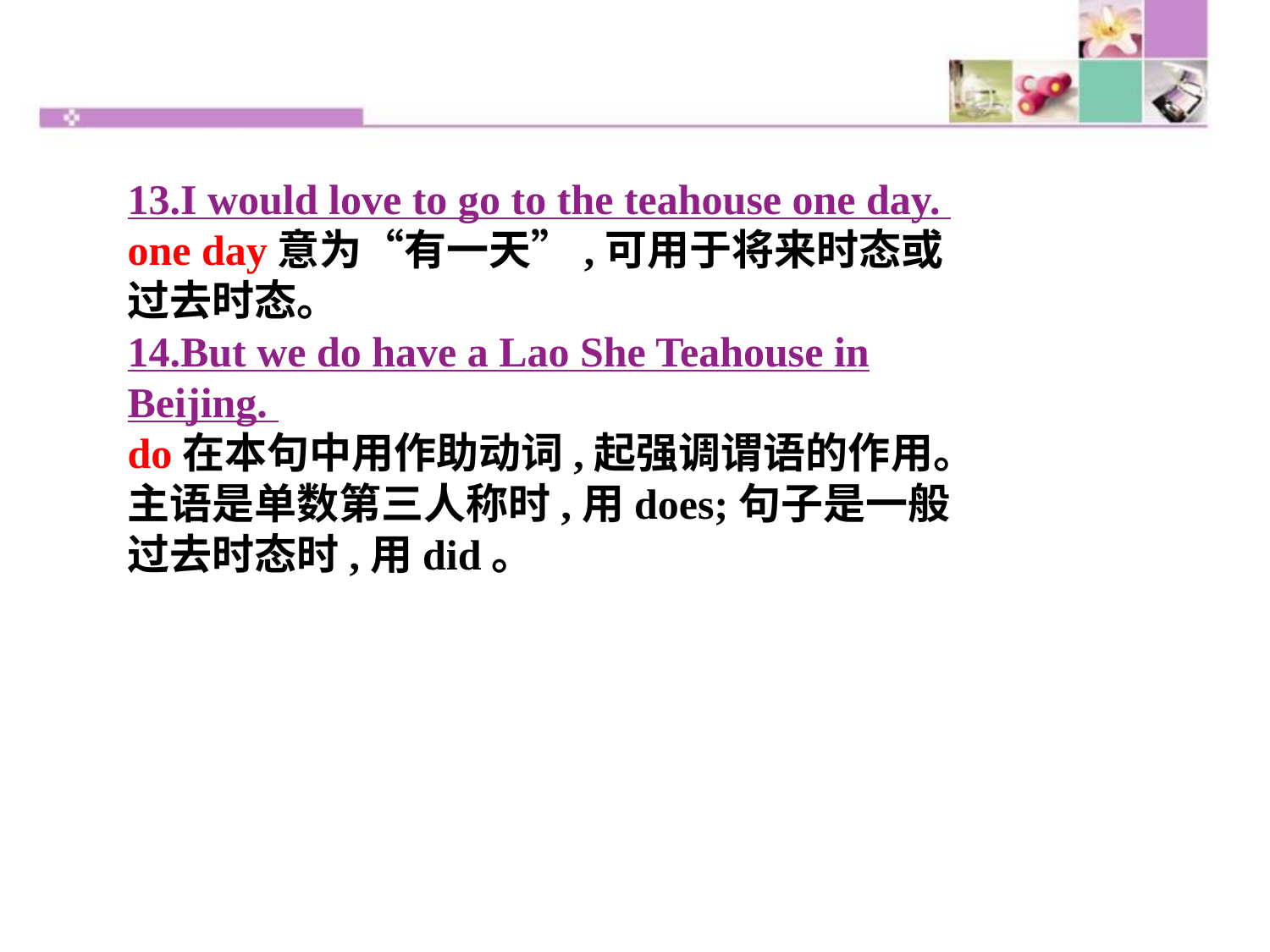

13.I would love to go to the teahouse one day.
one day意为“有一天”,可用于将来时态或过去时态。
14.But we do have a Lao She Teahouse in Beijing.
do在本句中用作助动词,起强调谓语的作用。主语是单数第三人称时,用does;句子是一般过去时态时,用did。